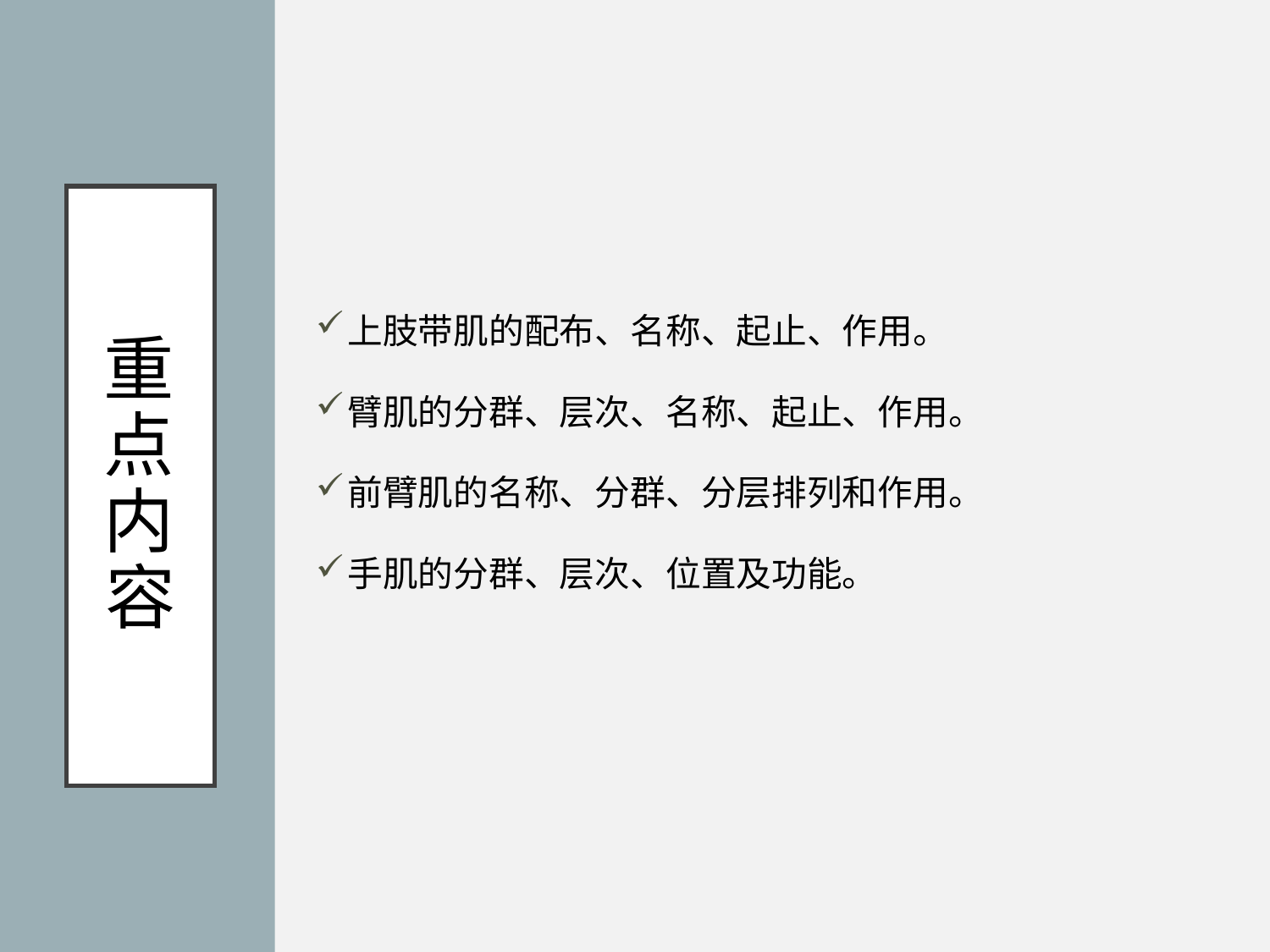

# 重 点 内 容
上肢带肌的配布、名称、起止、作用。
臂肌的分群、层次、名称、起止、作用。
前臂肌的名称、分群、分层排列和作用。
手肌的分群、层次、位置及功能。